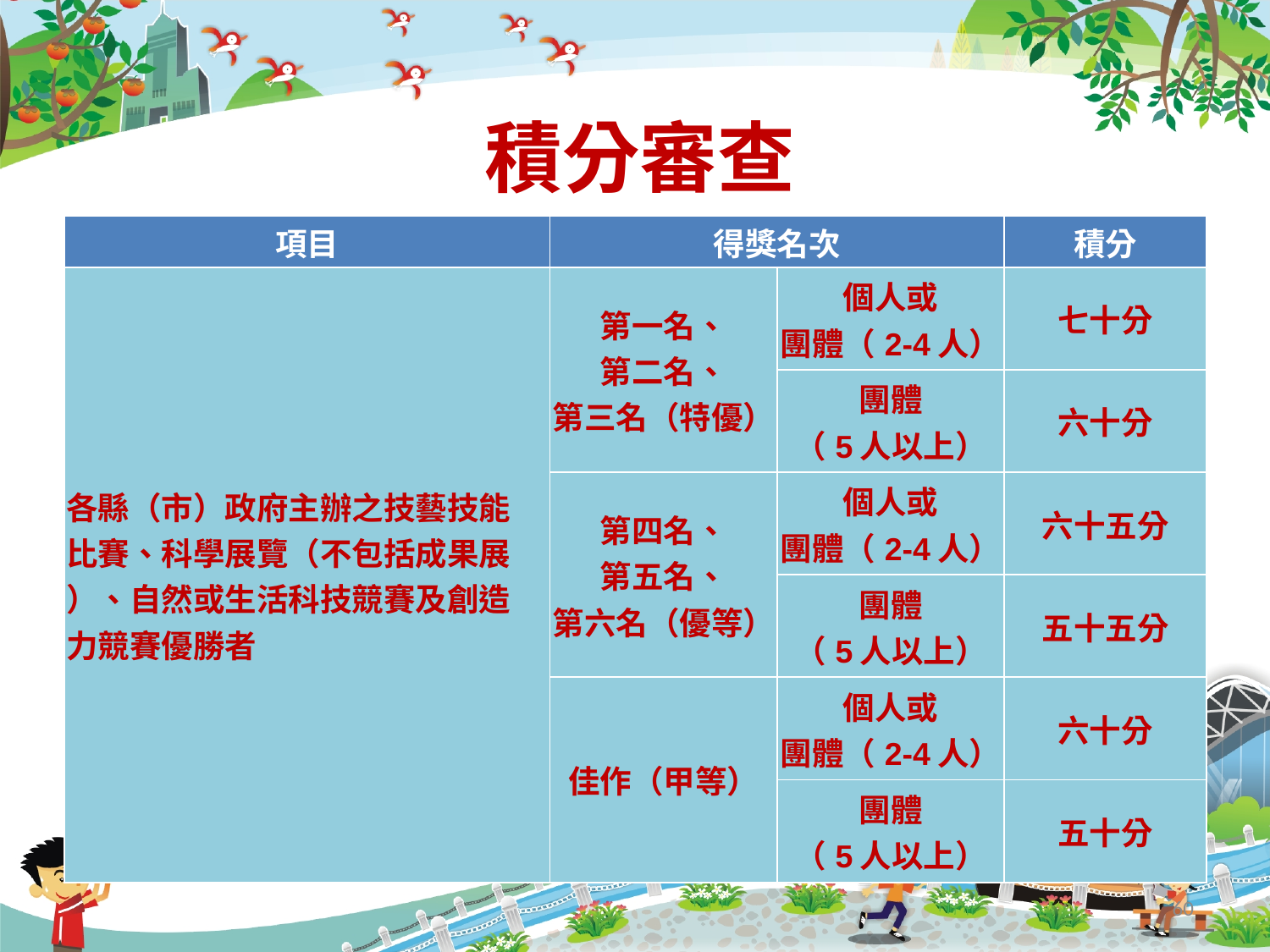

# 積分審查
| 項目 | 得獎名次 |  | 積分 |
| --- | --- | --- | --- |
| 各縣（市）政府主辦之技藝技能 比賽、科學展覽（不包括成果展 ）、自然或生活科技競賽及創造 力競賽優勝者 | 第一名、 第二名、 第三名（特優） | 個人或 團體（2-4人） | 七十分 |
|  |  | 團體 （5人以上） | 六十分 |
|  | 第四名、 第五名、 第六名（優等） | 個人或 團體（2-4人） | 六十五分 |
|  |  | 團體 （5人以上） | 五十五分 |
|  | 佳作（甲等） | 個人或 團體（2-4人） | 六十分 |
|  |  | 團體 （5人以上） | 五十分 |
60